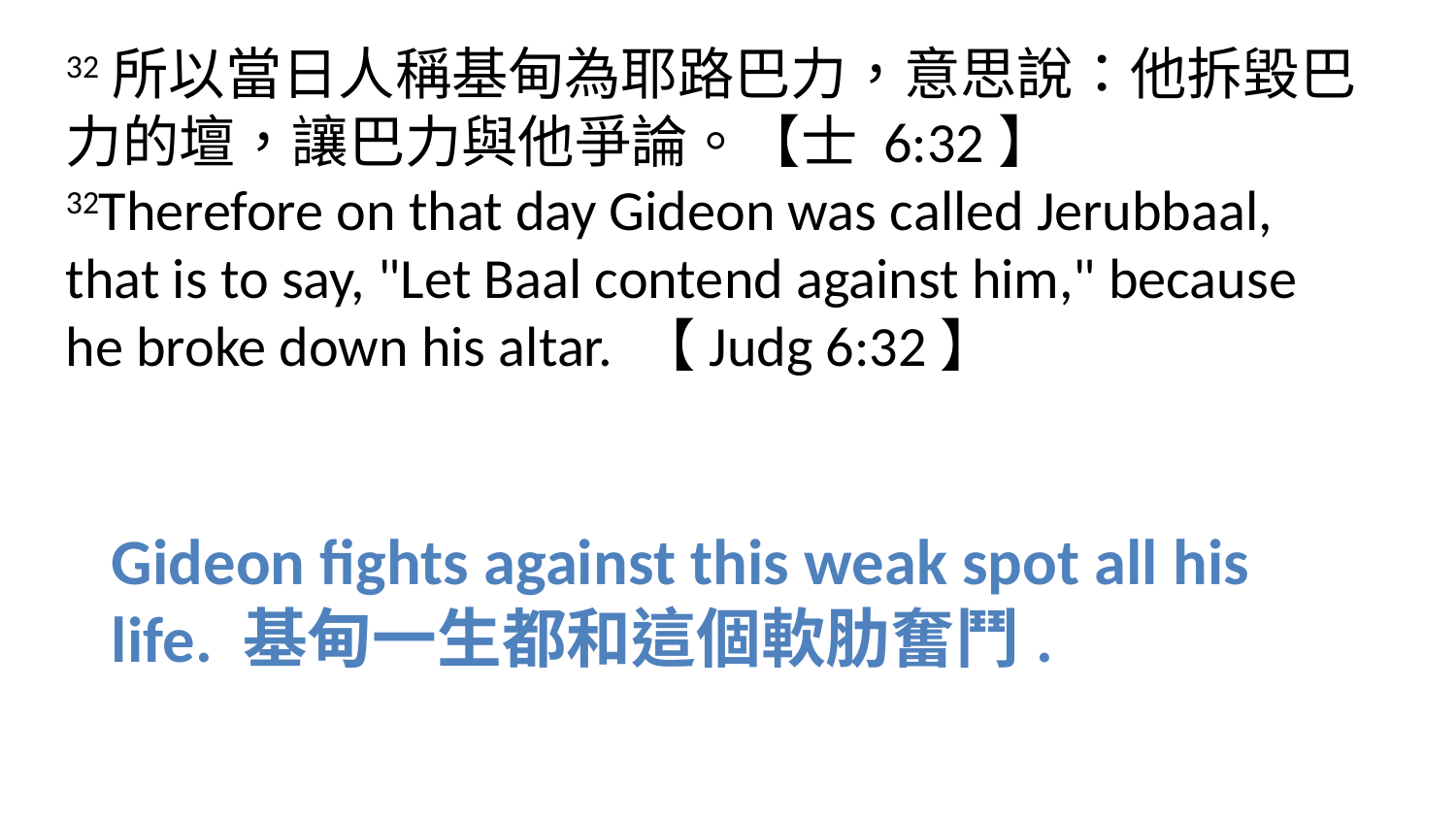

32所以當日人稱基甸為耶路巴力，意思說：他拆毀巴力的壇，讓巴力與他爭論。【士 6:32】
32Therefore on that day Gideon was called Jerubbaal, that is to say, "Let Baal contend against him," because he broke down his altar. 【Judg 6:32】
Gideon fights against this weak spot all his life. 基甸一生都和這個軟肋奮鬥.